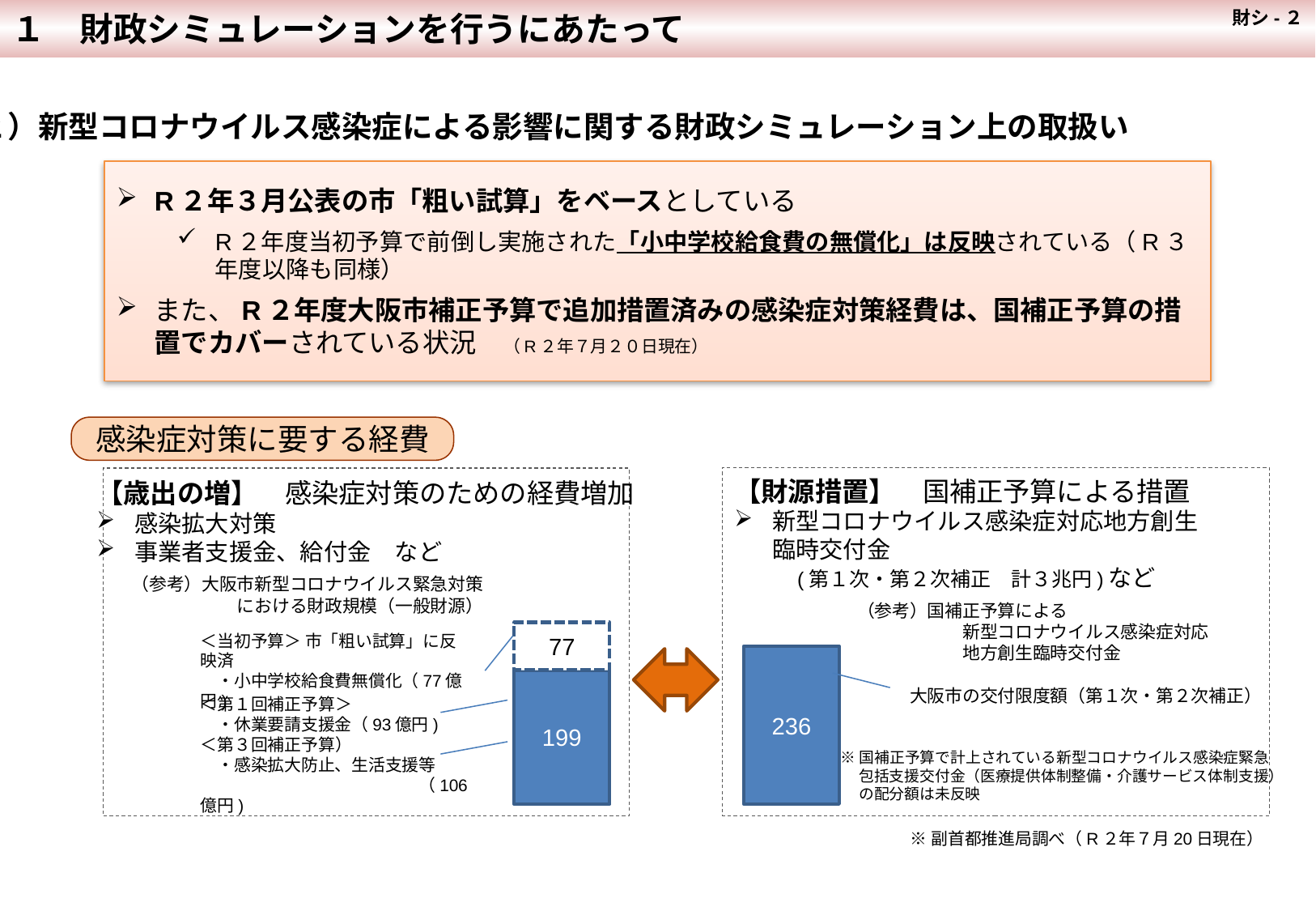

１　財政シミュレーションを行うにあたって
 財シ-２
（２）新型コロナウイルス感染症による影響に関する財政シミュレーション上の取扱い
R２年３月公表の市「粗い試算」をベースとしている
R２年度当初予算で前倒し実施された「小中学校給食費の無償化」は反映されている（R３年度以降も同様）
また、R２年度大阪市補正予算で追加措置済みの感染症対策経費は、国補正予算の措置でカバーされている状況　（R２年７月２０日現在）
感染症対策に要する経費

【財源措置】　国補正予算による措置
新型コロナウイルス感染症対応地方創生
臨時交付金
　(第１次・第２次補正　計３兆円)など
【歳出の増】　感染症対策のための経費増加
感染拡大対策
事業者支援金、給付金　など
（参考）大阪市新型コロナウイルス緊急対策
　　　　　　における財政規模（一般財源）
（参考）国補正予算による
　　　　　　新型コロナウイルス感染症対応
　　　　　　地方創生臨時交付金

　　　大阪市の交付限度額（第１次・第２次補正）
77
＜当初予算＞ 市「粗い試算」に反映済
　・小中学校給食費無償化（77億円)
236

199
＜第１回補正予算＞
　・休業要請支援金（93億円)
＜第３回補正予算）
　・感染拡大防止、生活支援等
　　　　　　　　　　　　　（106億円)
※国補正予算で計上されている新型コロナウイルス感染症緊急
　 包括支援交付金（医療提供体制整備・介護サービス体制支援）
　 の配分額は未反映
※副首都推進局調べ（R２年７月20日現在）